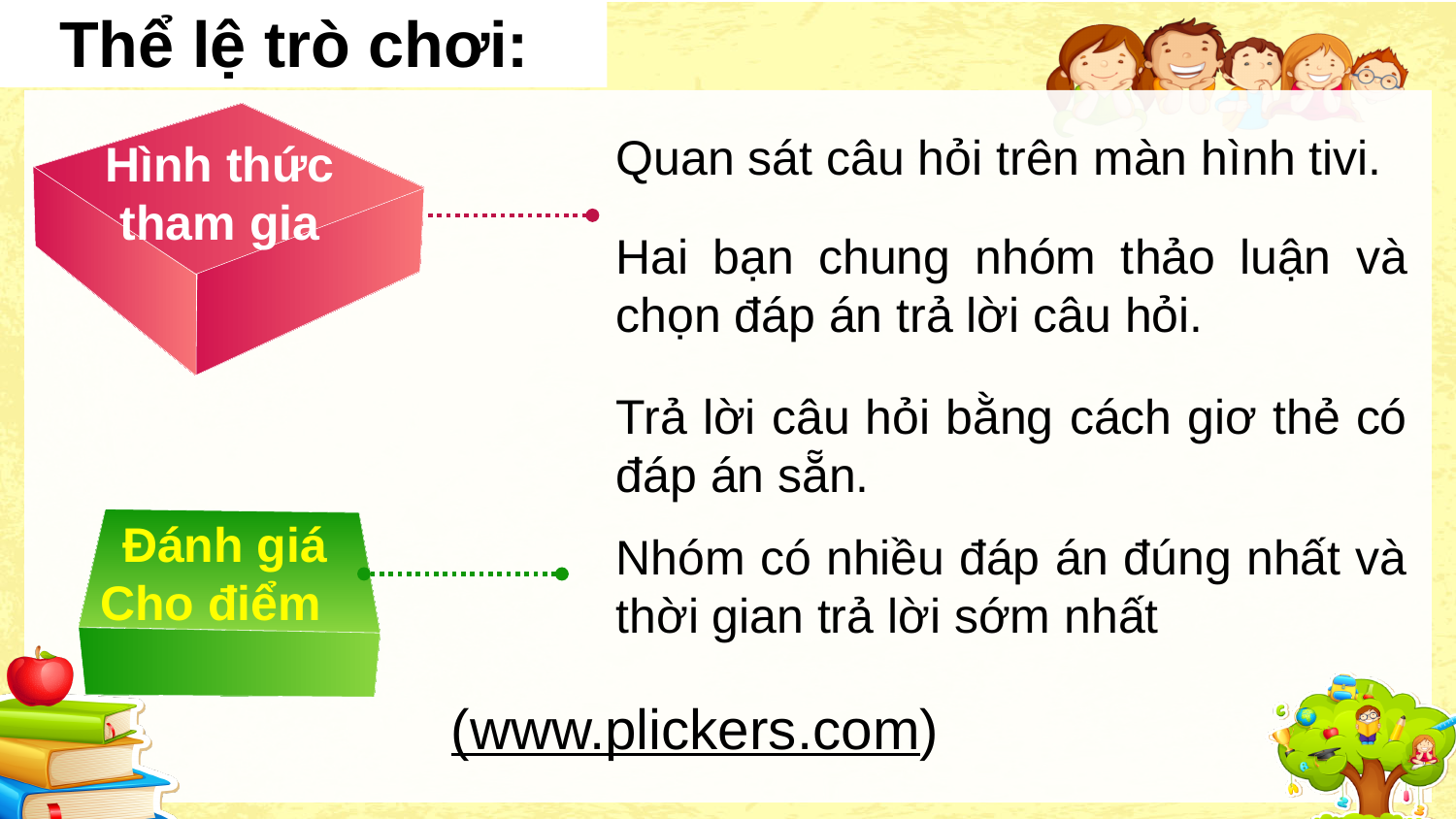

Thể lệ trò chơi:

Hình thức tham gia
Quan sát câu hỏi trên màn hình tivi.
Hai bạn chung nhóm thảo luận và chọn đáp án trả lời câu hỏi.
Trả lời câu hỏi bằng cách giơ thẻ có đáp án sẵn.

Đánh giá
Cho điểm
Nhóm có nhiều đáp án đúng nhất và thời gian trả lời sớm nhất
(www.plickers.com)
点击添加文本
点击添加文本
点击添加文本